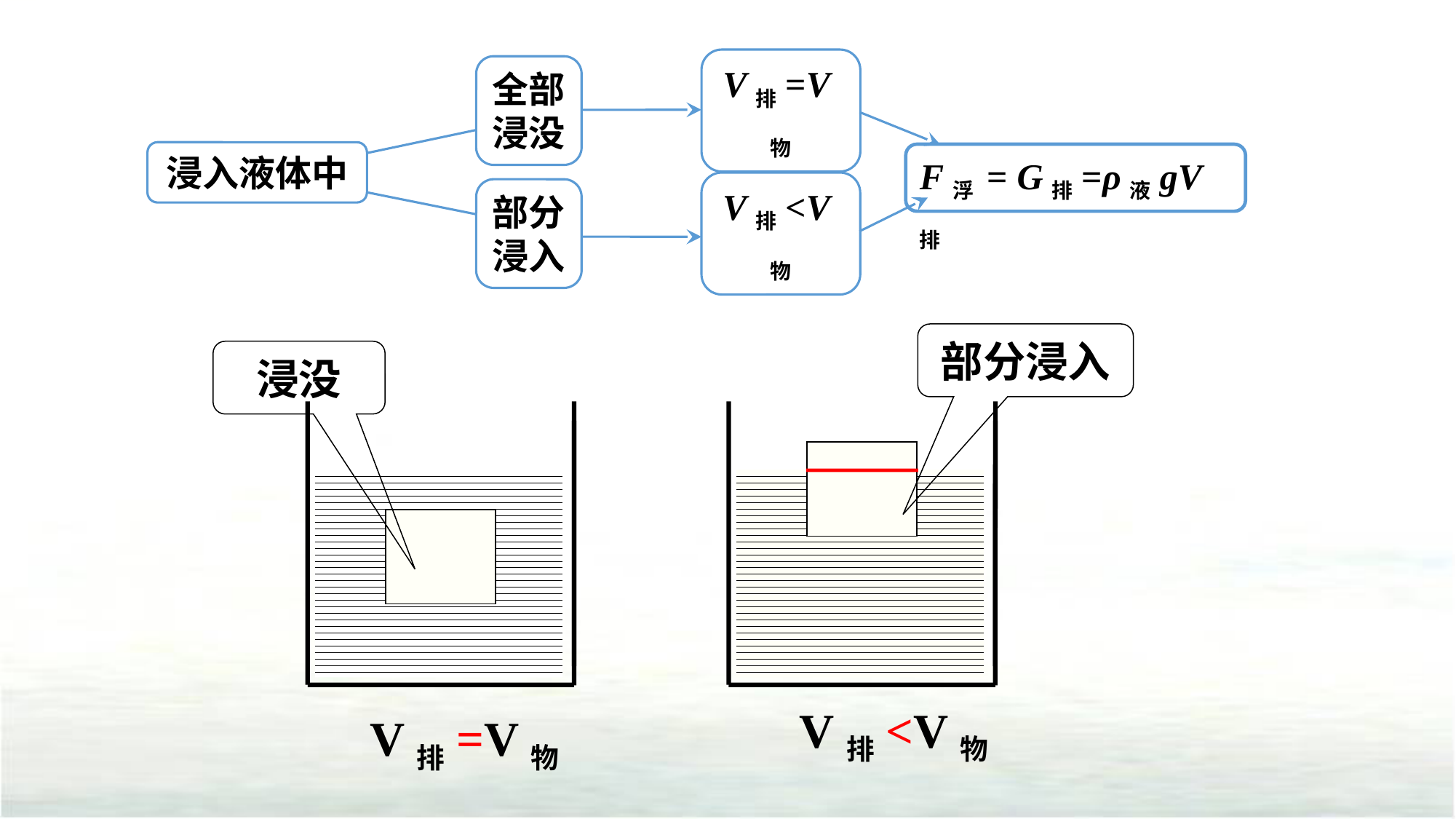

全部
浸没

部分
浸入

V排=V物

浸入液体中
F浮 = G排=ρ液gV排
V排<V物

部分浸入
浸没

V排<V物
V排=V物